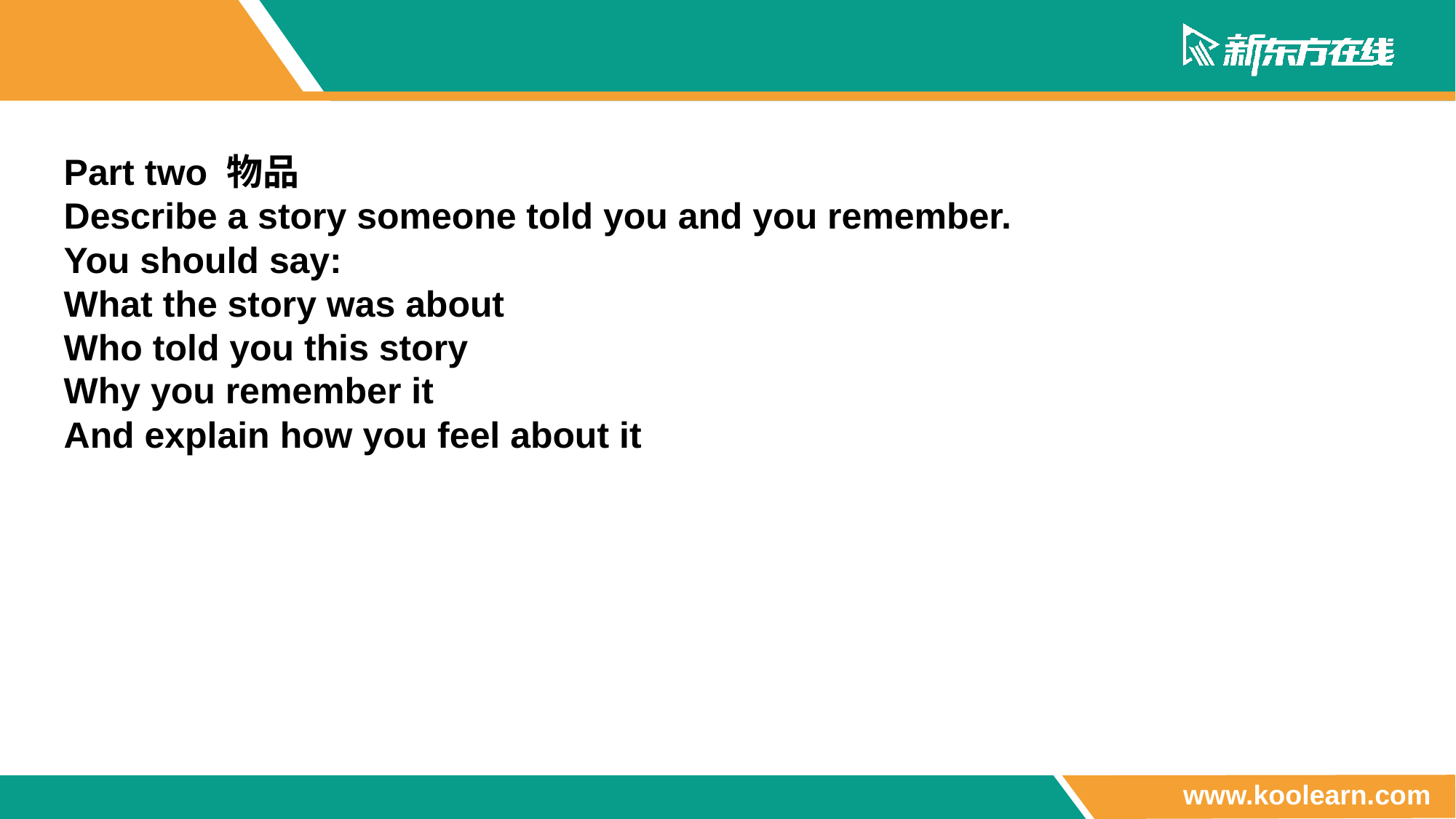

Part two 物品
Describe a story someone told you and you remember.
You should say:
What the story was about
Who told you this story
Why you remember it
And explain how you feel about it